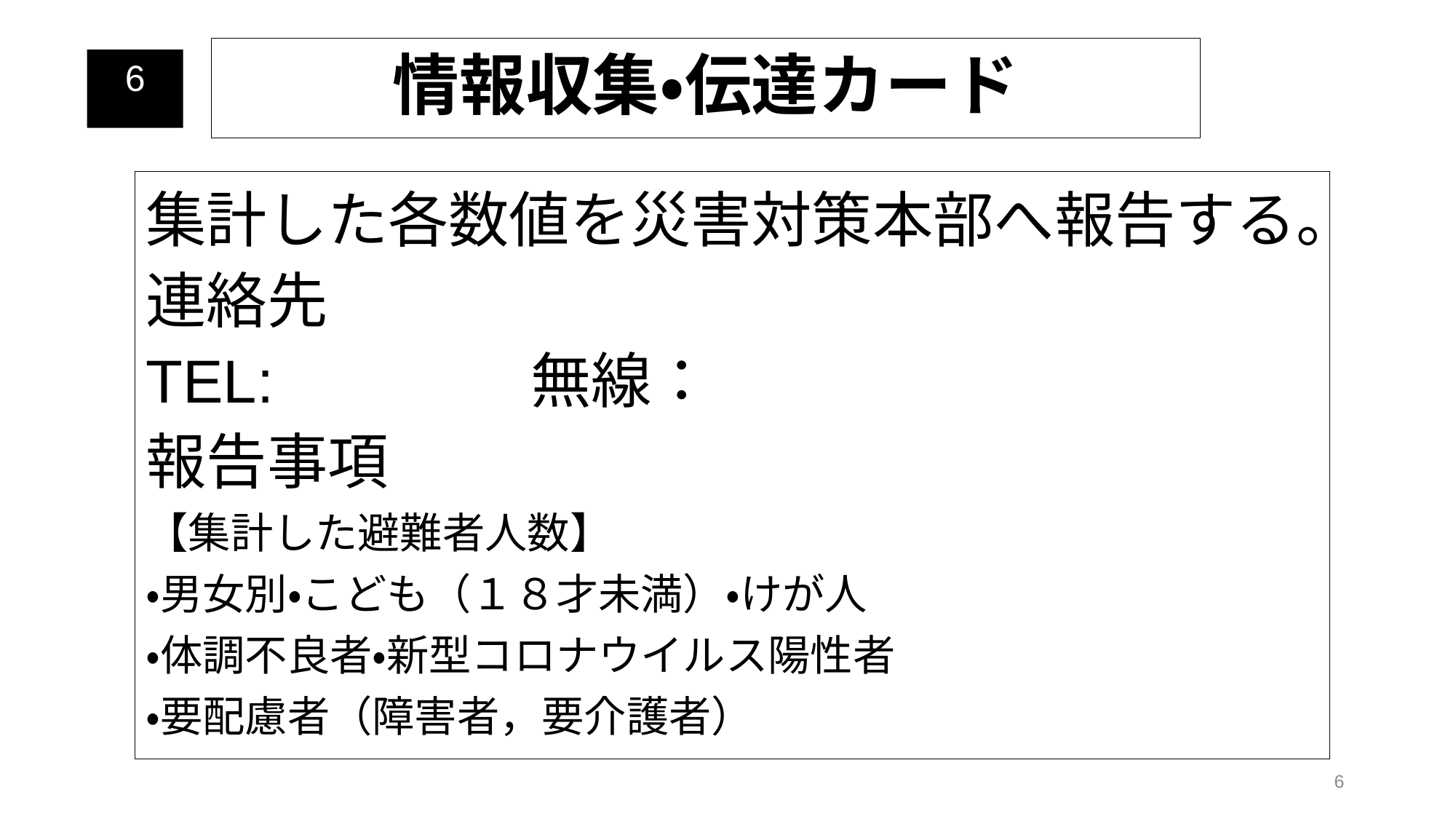

情報収集・伝達カード
6
集計した各数値を災害対策本部へ報告する。
連絡先
TEL:　　　　無線：
報告事項
【集計した避難者人数】
・男女別・こども（１８才未満）・けが人
・体調不良者・新型コロナウイルス陽性者
・要配慮者（障害者，要介護者）

6